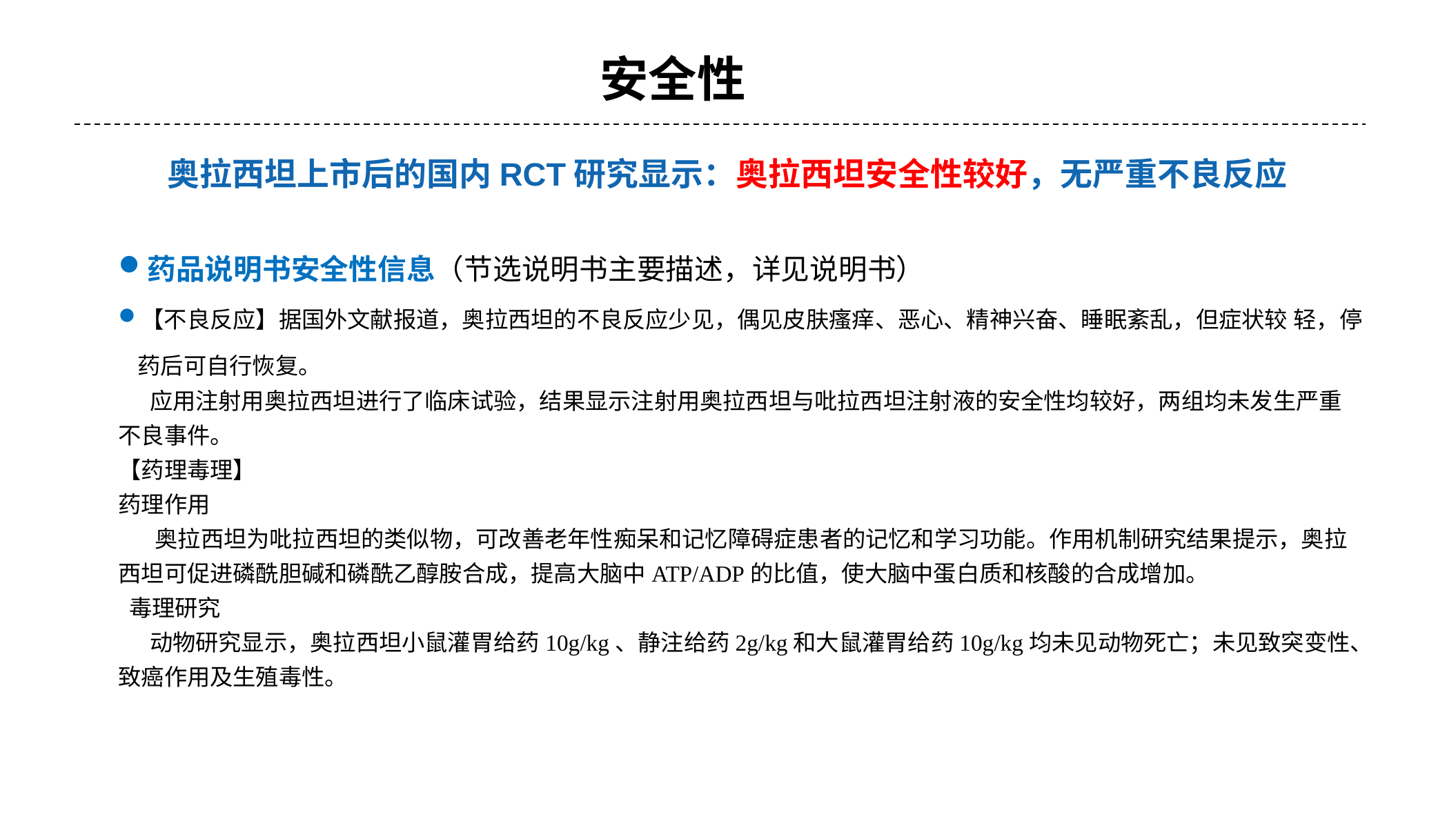

安全性
#
奥拉西坦上市后的国内RCT研究显示：奥拉西坦安全性较好，无严重不良反应
药品说明书安全性信息（节选说明书主要描述，详见说明书）
【不良反应】据国外文献报道，奥拉西坦的不良反应少见，偶见皮肤瘙痒、恶心、精神兴奋、睡眠紊乱，但症状较 轻，停药后可自行恢复。     应用注射用奥拉西坦进行了临床试验，结果显示注射用奥拉西坦与吡拉西坦注射液的安全性均较好，两组均未发生严重不良事件。
【药理毒理】
药理作用
      奥拉西坦为吡拉西坦的类似物，可改善老年性痴呆和记忆障碍症患者的记忆和学习功能。作用机制研究结果提示，奥拉西坦可促进磷酰胆碱和磷酰乙醇胺合成，提高大脑中ATP/ADP的比值，使大脑中蛋白质和核酸的合成增加。
 毒理研究
     动物研究显示，奥拉西坦小鼠灌胃给药10g/kg、静注给药2g/kg和大鼠灌胃给药10g/kg均未见动物死亡；未见致突变性、致癌作用及生殖毒性。